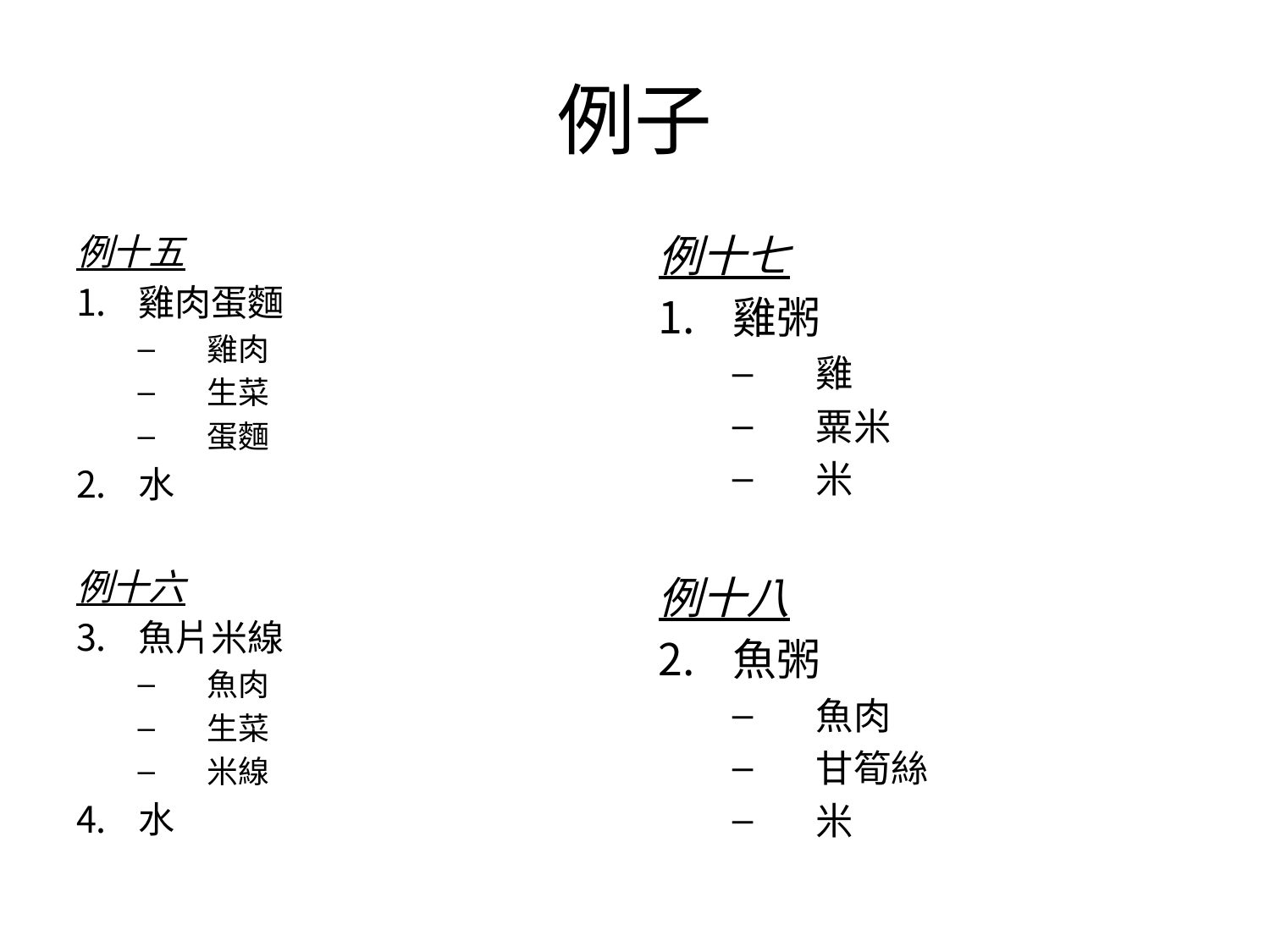

# 例子
例十五
雞肉蛋麵
雞肉
生菜
蛋麵
水

例十六
魚片米線
魚肉
生菜
米線
水
例十七
雞粥
雞
粟米
米

例十八
魚粥
魚肉
甘筍絲
米